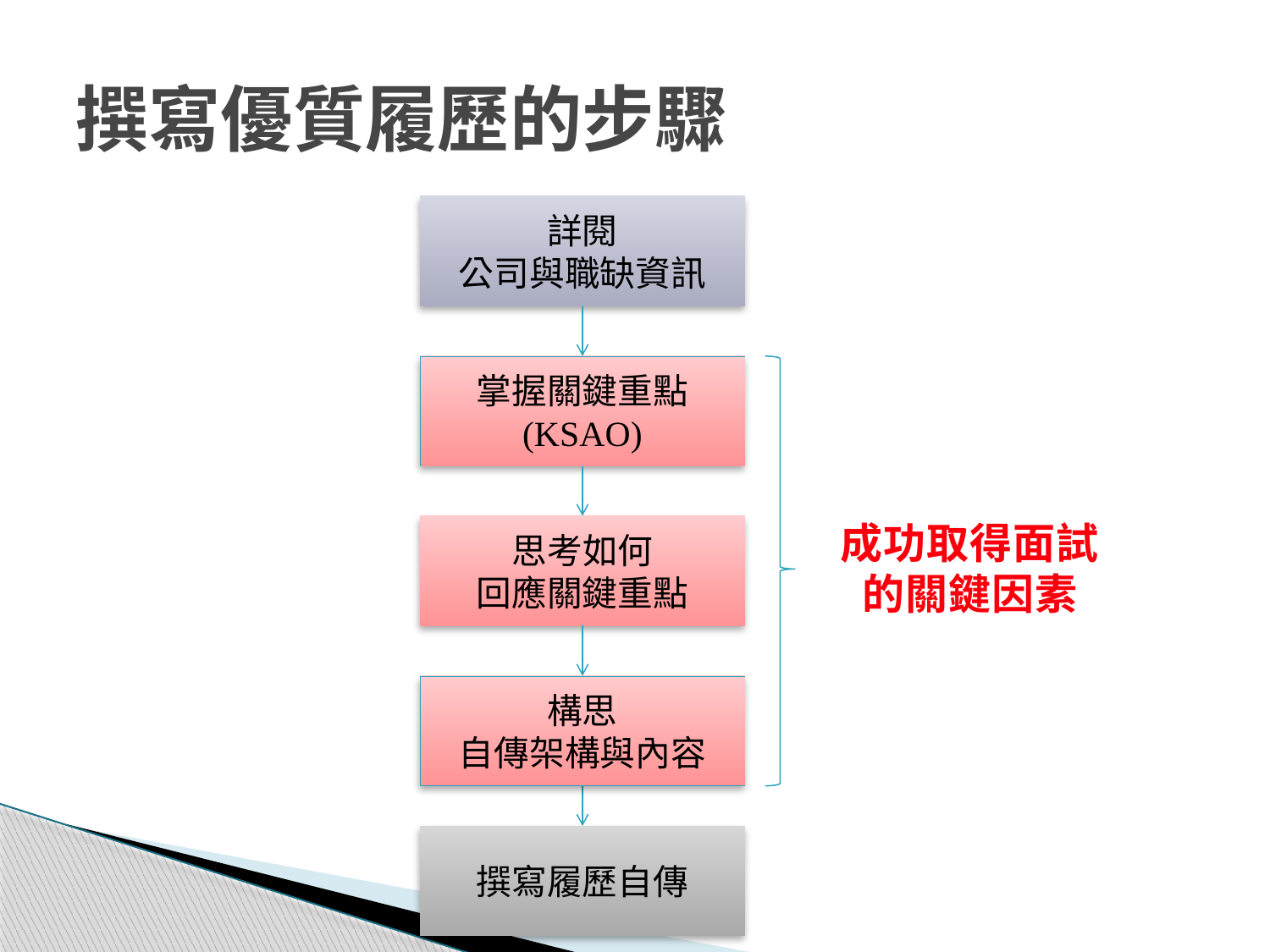

# 撰寫優質履歷的步驟
詳閱
公司與職缺資訊
掌握關鍵重點
(KSAO)

成功取得面試的關鍵因素
思考如何
回應關鍵重點
構思
自傳架構與內容
撰寫履歷自傳